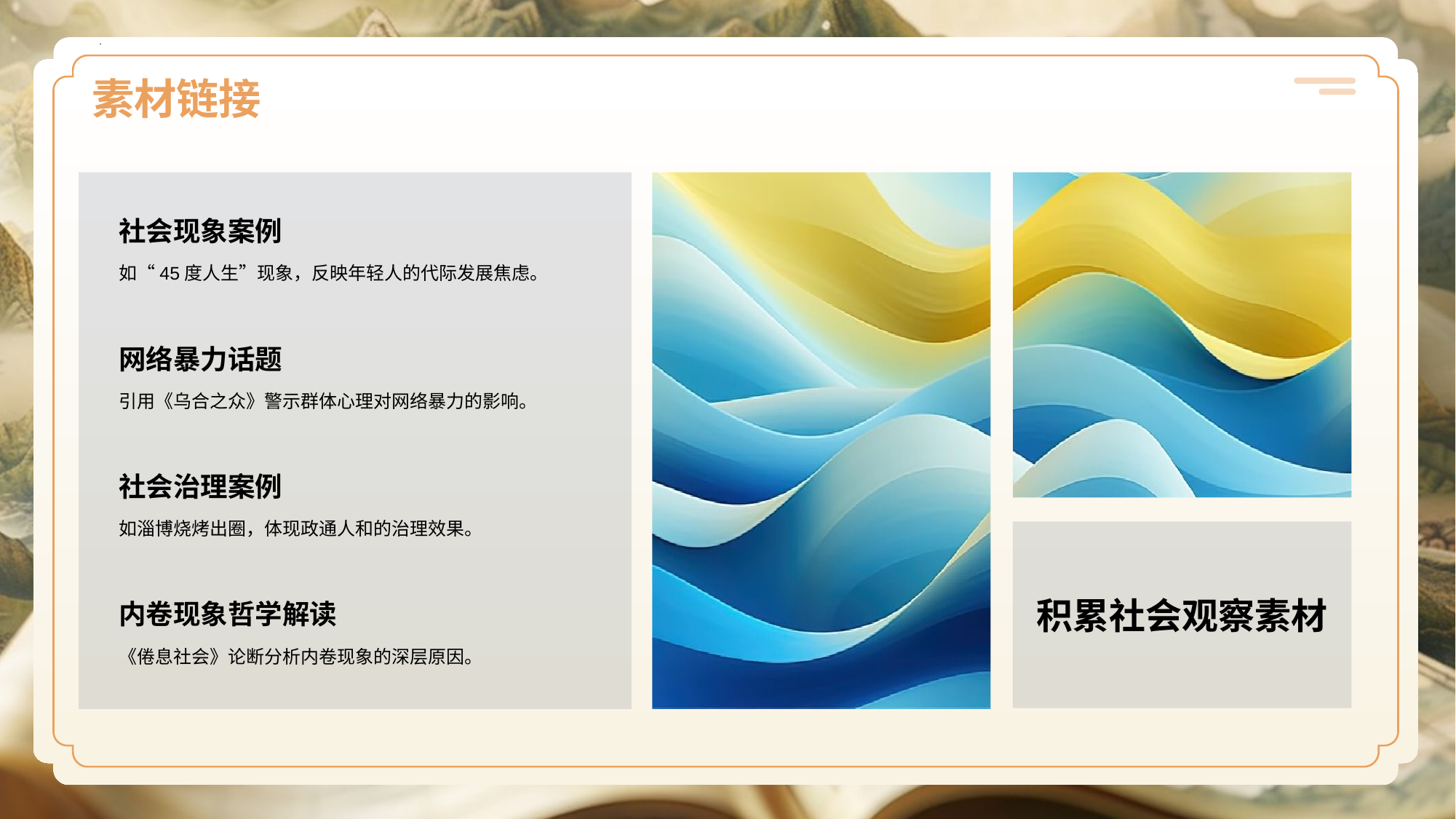

# 素材链接

社会现象案例
如“45度人生”现象，反映年轻人的代际发展焦虑。
网络暴力话题
引用《乌合之众》警示群体心理对网络暴力的影响。
社会治理案例
如淄博烧烤出圈，体现政通人和的治理效果。
内卷现象哲学解读
《倦息社会》论断分析内卷现象的深层原因。
积累社会观察素材